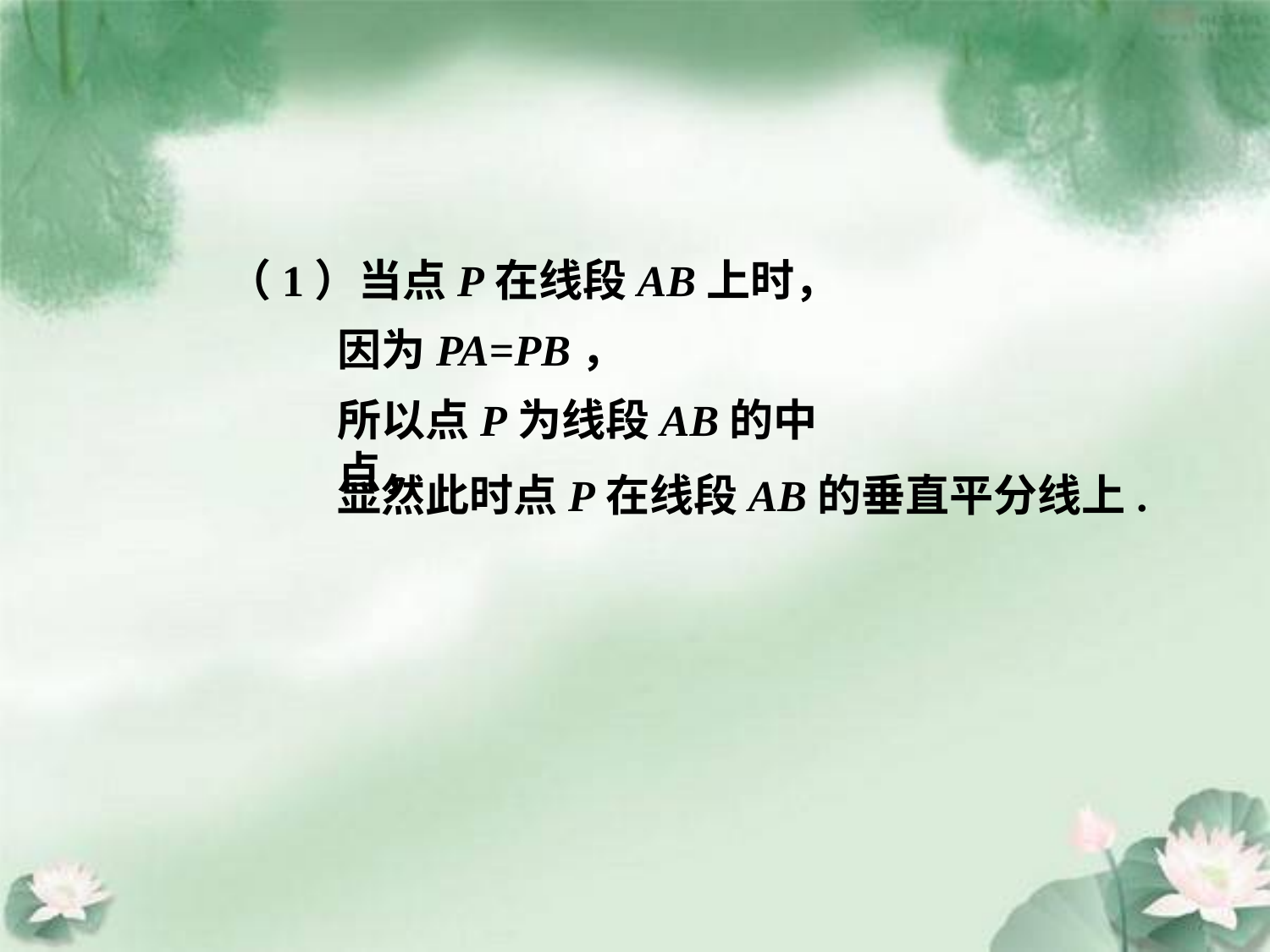

（1）当点P在线段AB上时，
因为PA=PB，
所以点P为线段AB的中点，
显然此时点P在线段AB的垂直平分线上.